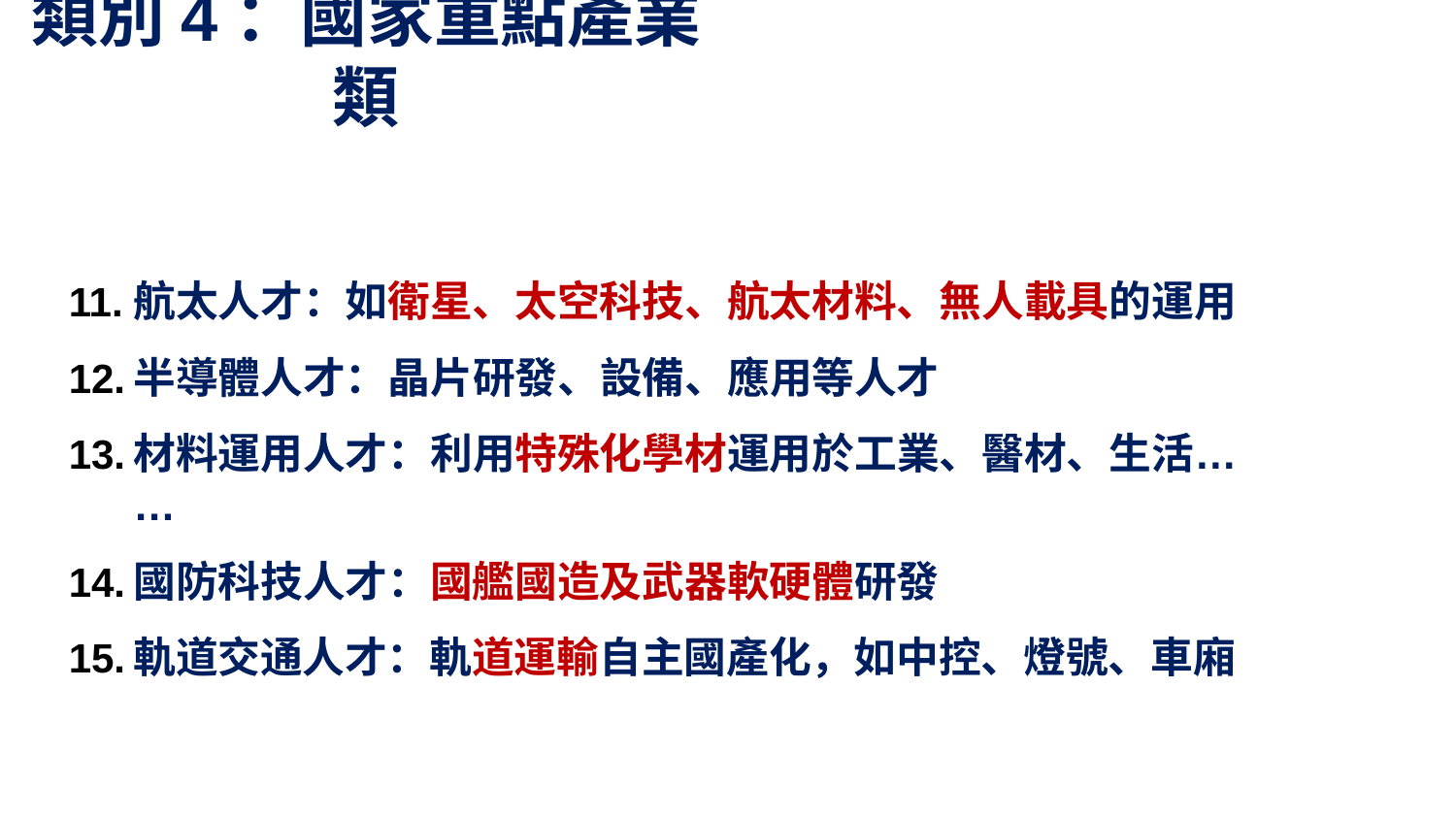

# 類別4：國家重點產業類
航太人才：如衛星、太空科技、航太材料、無人載具的運用
半導體人才：晶片研發、設備、應用等人才
材料運用人才：利用特殊化學材運用於工業、醫材、生活……
國防科技人才：國艦國造及武器軟硬體研發
軌道交通人才：軌道運輸自主國產化，如中控、燈號、車廂